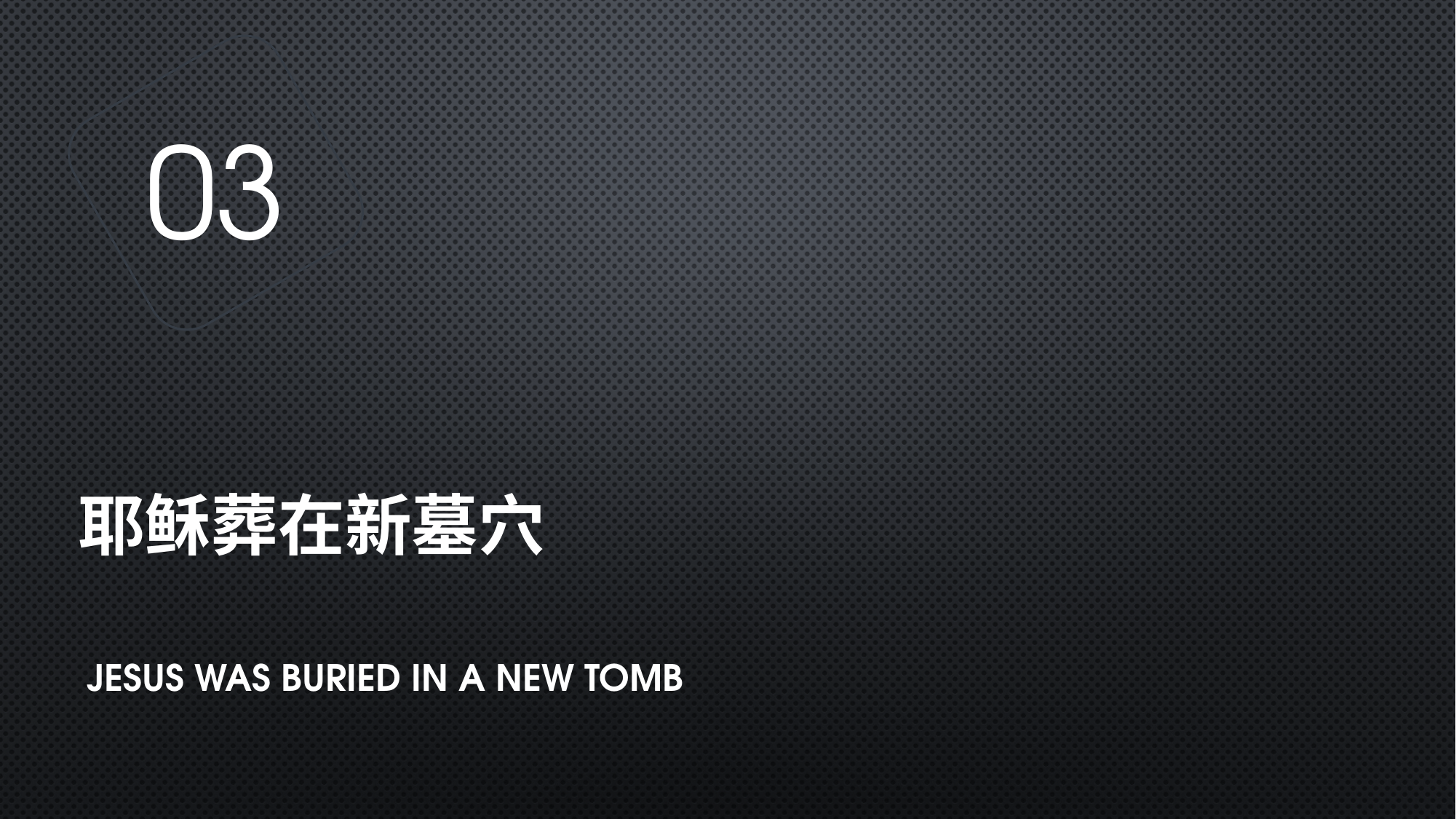

03
# 耶稣葬在新墓穴
Jesus was buried in a new tomb